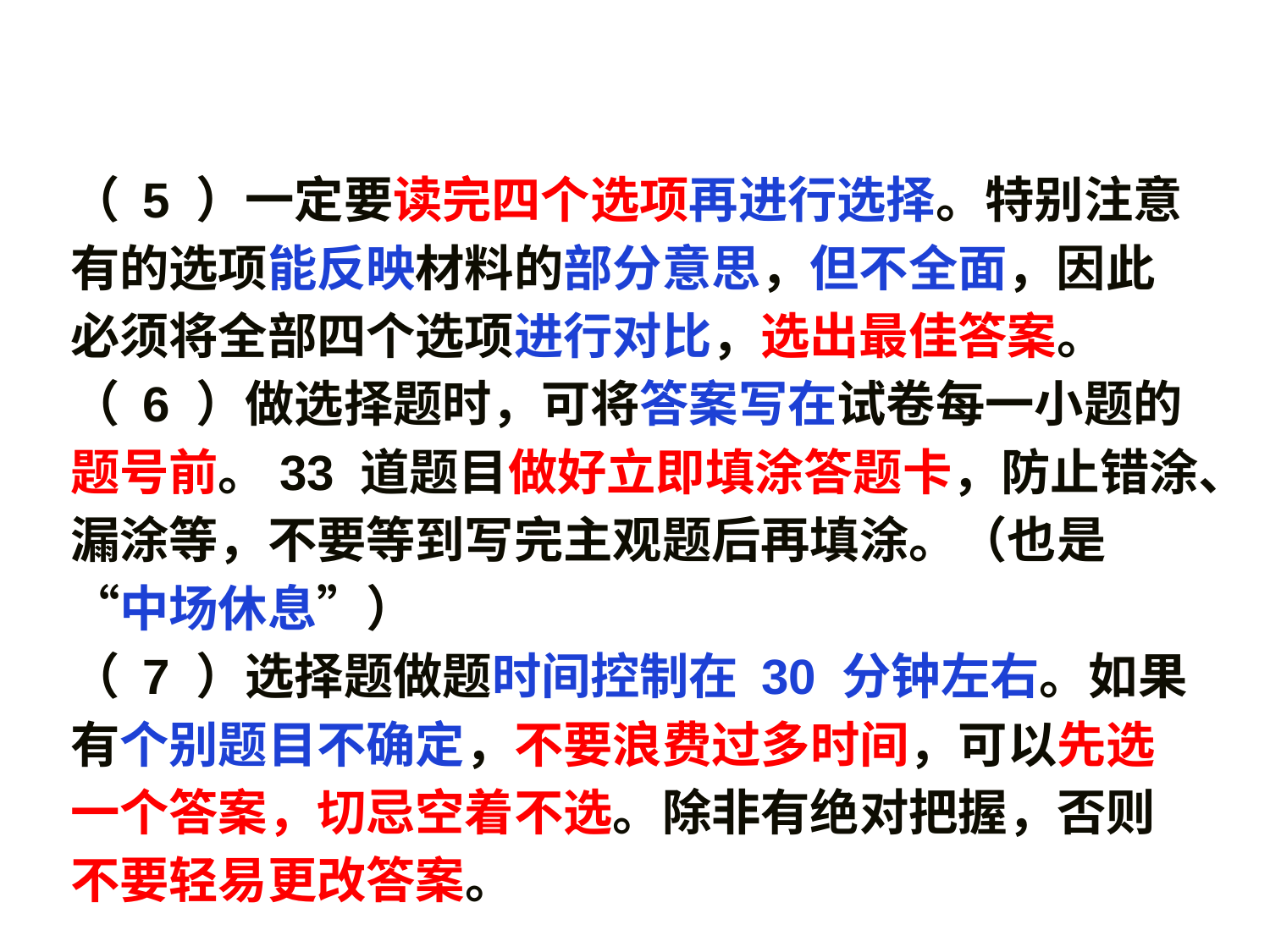

（ 5 ）一定要读完四个选项再进行选择。特别注意有的选项能反映材料的部分意思，但不全面，因此必须将全部四个选项进行对比，选出最佳答案。
（ 6 ）做选择题时，可将答案写在试卷每一小题的题号前。33 道题目做好立即填涂答题卡，防止错涂、漏涂等，不要等到写完主观题后再填涂。（也是“中场休息”）
（ 7 ）选择题做题时间控制在 30 分钟左右。如果有个别题目不确定，不要浪费过多时间，可以先选一个答案，切忌空着不选。除非有绝对把握，否则不要轻易更改答案。